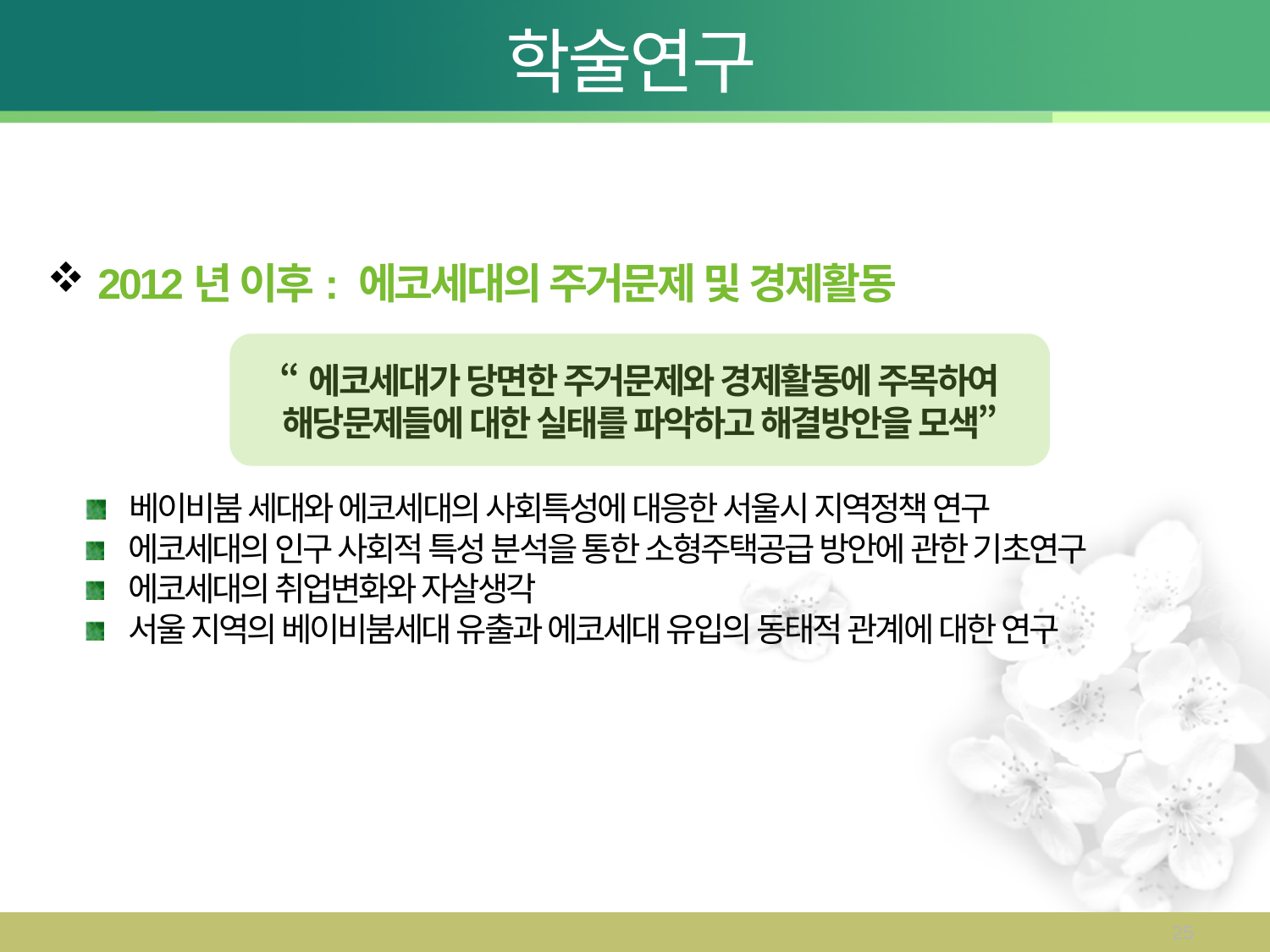

# 학술연구
 2012년 이후: 에코세대의 주거문제 및 경제활동

“에코세대가 당면한 주거문제와 경제활동에 주목하여
해당문제들에 대한 실태를 파악하고 해결방안을 모색”

 베이비붐 세대와 에코세대의 사회특성에 대응한 서울시 지역정책 연구
 에코세대의 인구 사회적 특성 분석을 통한 소형주택공급 방안에 관한 기초연구
 에코세대의 취업변화와 자살생각
 서울 지역의 베이비붐세대 유출과 에코세대 유입의 동태적 관계에 대한 연구

25